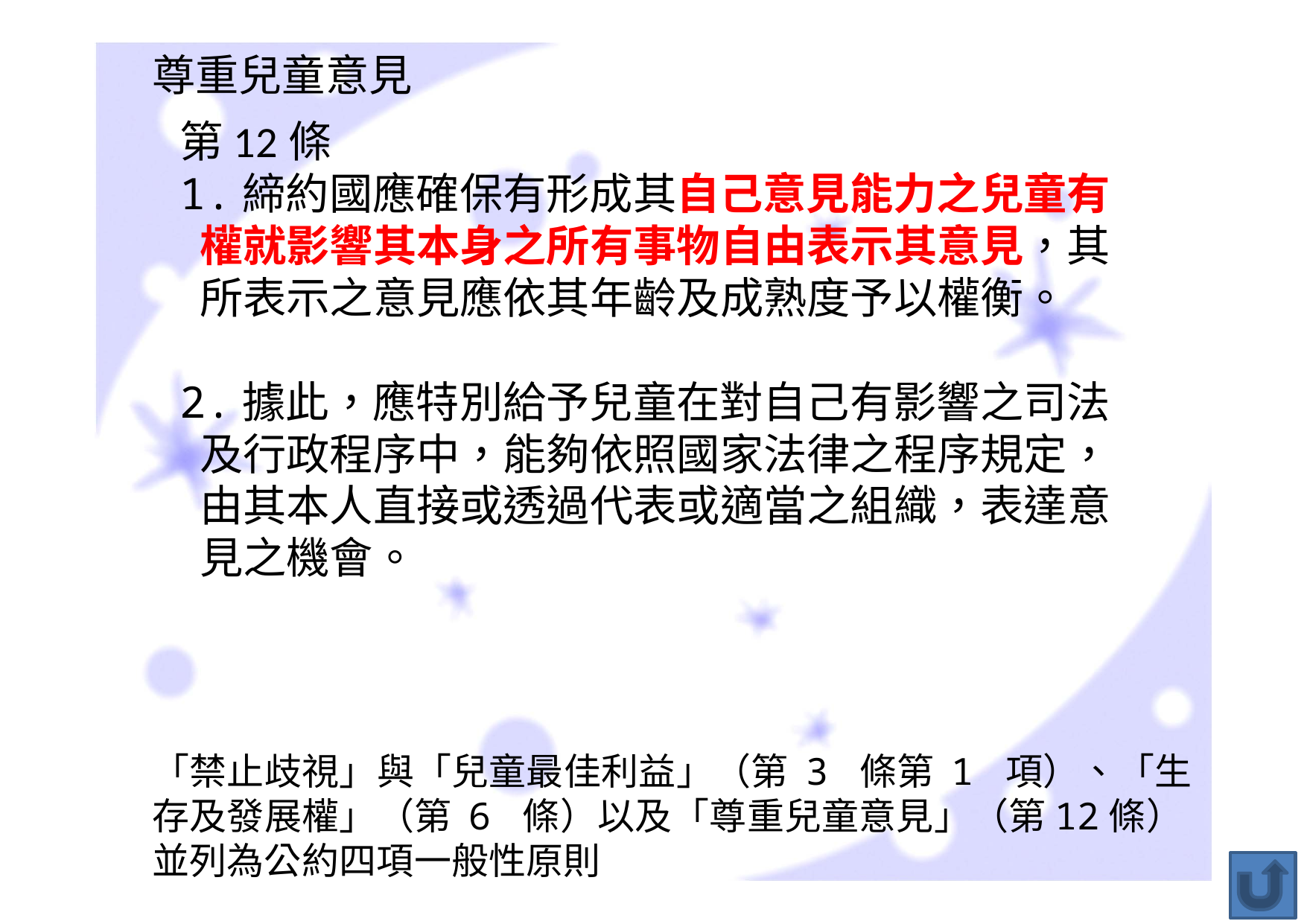

尊重兒童意見
第12條
1.締約國應確保有形成其自己意見能力之兒童有權就影響其本身之所有事物自由表示其意見，其所表示之意見應依其年齡及成熟度予以權衡。

2.據此，應特別給予兒童在對自己有影響之司法及行政程序中，能夠依照國家法律之程序規定，由其本人直接或透過代表或適當之組織，表達意見之機會。
「禁止歧視」與「兒童最佳利益」（第 3 條第 1 項）、「生存及發展權」（第 6 條）以及「尊重兒童意見」（第12條）並列為公約四項一般性原則